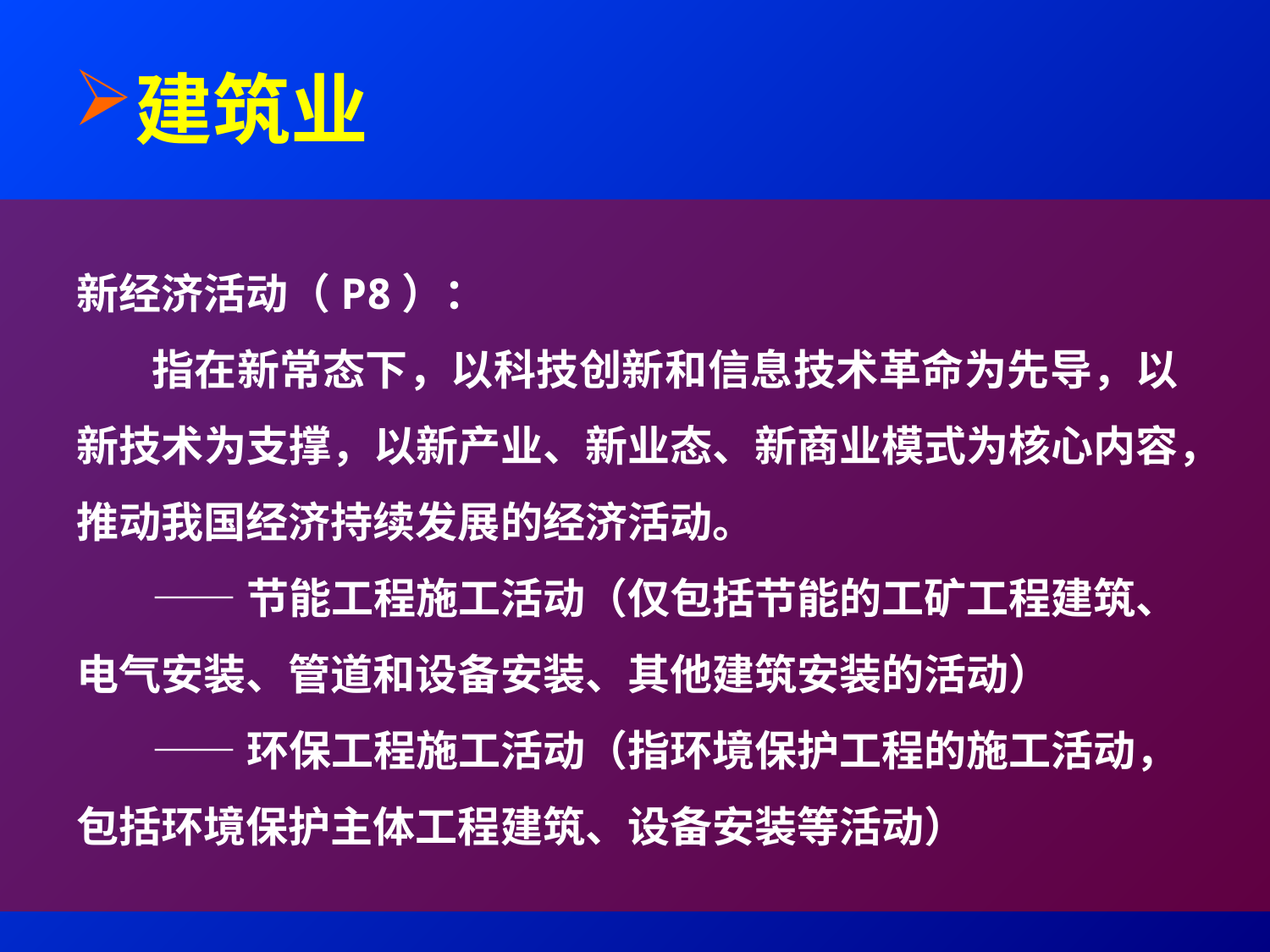

建筑业

新经济活动（P8）：
指在新常态下，以科技创新和信息技术革命为先导，以新技术为支撑，以新产业、新业态、新商业模式为核心内容，推动我国经济持续发展的经济活动。
——节能工程施工活动（仅包括节能的工矿工程建筑、电气安装、管道和设备安装、其他建筑安装的活动）
——环保工程施工活动（指环境保护工程的施工活动，包括环境保护主体工程建筑、设备安装等活动）